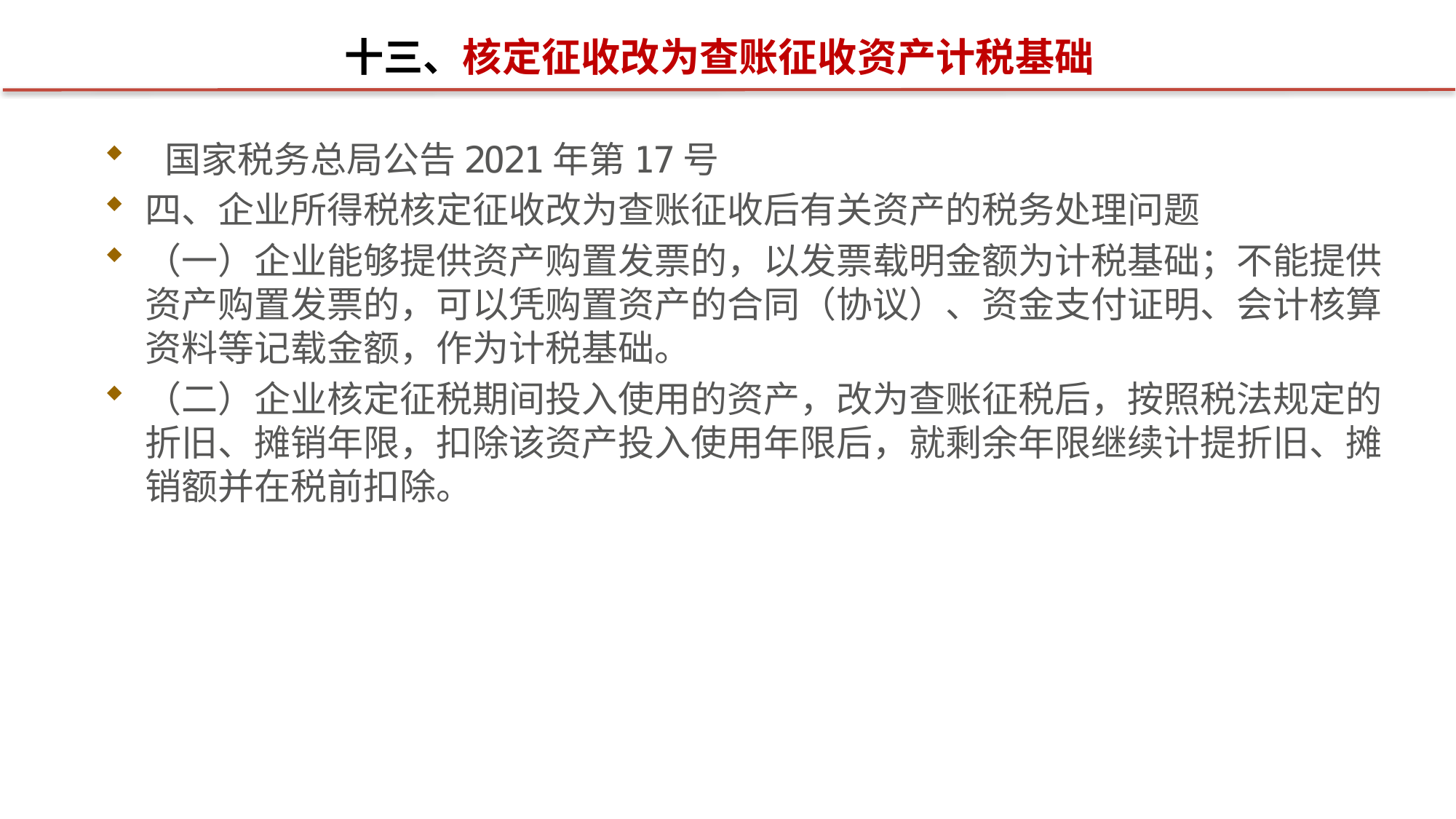

# 十三、核定征收改为查账征收资产计税基础
 国家税务总局公告2021年第17号
四、企业所得税核定征收改为查账征收后有关资产的税务处理问题
（一）企业能够提供资产购置发票的，以发票载明金额为计税基础；不能提供资产购置发票的，可以凭购置资产的合同（协议）、资金支付证明、会计核算资料等记载金额，作为计税基础。
（二）企业核定征税期间投入使用的资产，改为查账征税后，按照税法规定的折旧、摊销年限，扣除该资产投入使用年限后，就剩余年限继续计提折旧、摊销额并在税前扣除。